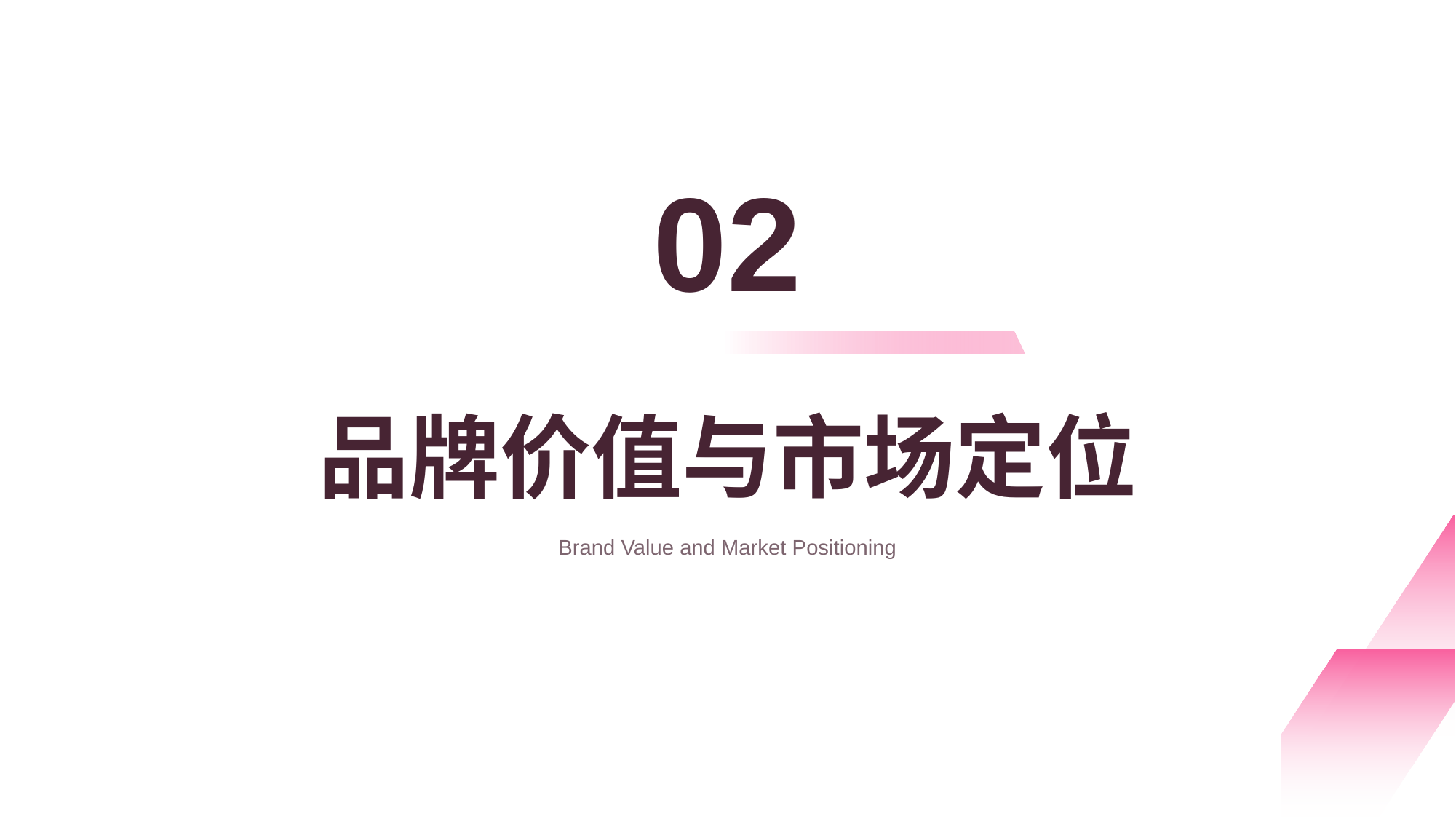

02

品牌价值与市场定位

Brand Value and Market Positioning